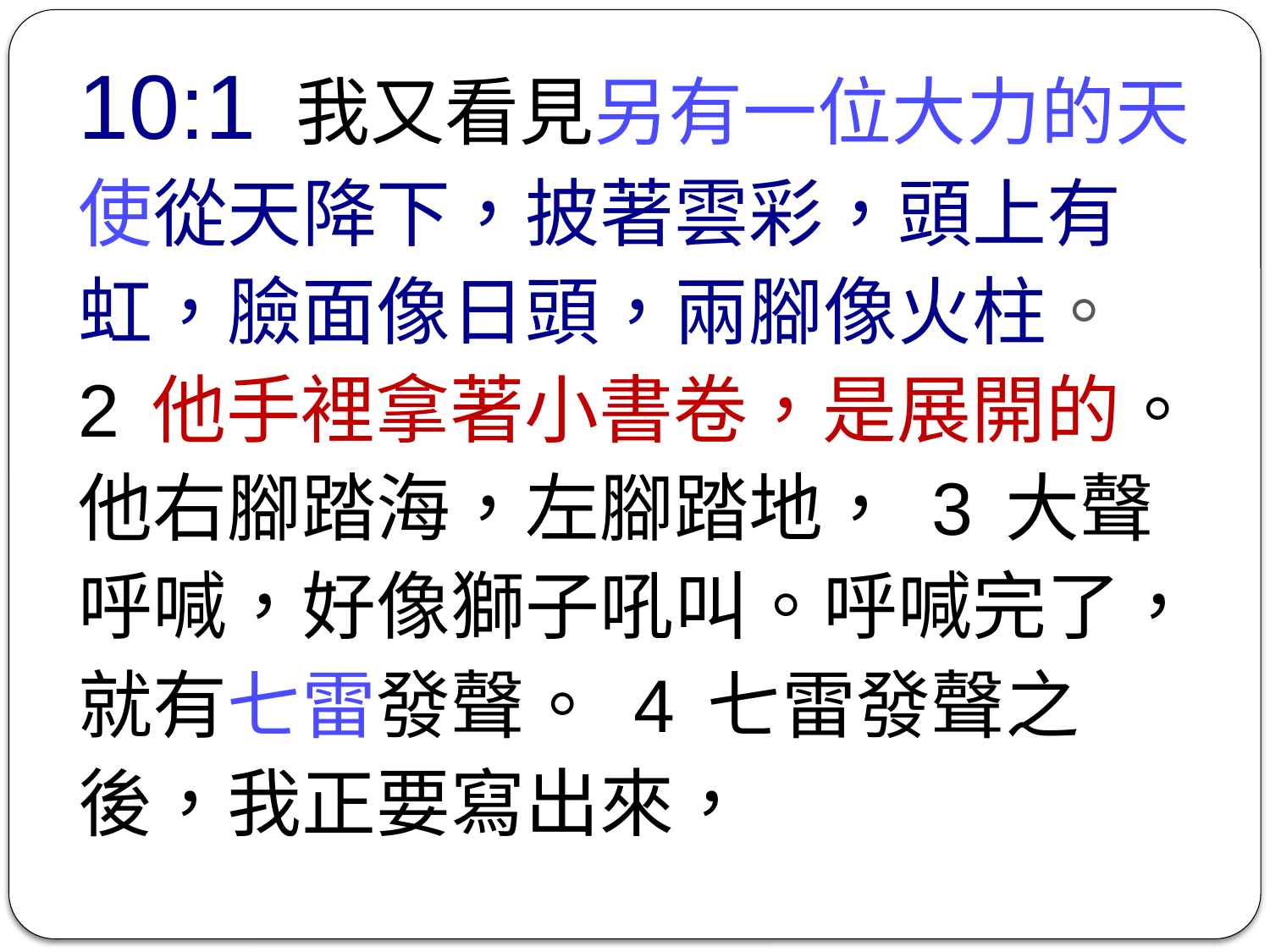

10:1 我又看見另有一位大力的天使從天降下，披著雲彩，頭上有虹，臉面像日頭，兩腳像火柱。 2 他手裡拿著小書卷，是展開的。他右腳踏海，左腳踏地， 3 大聲呼喊，好像獅子吼叫。呼喊完了，就有七雷發聲。 4 七雷發聲之後，我正要寫出來，